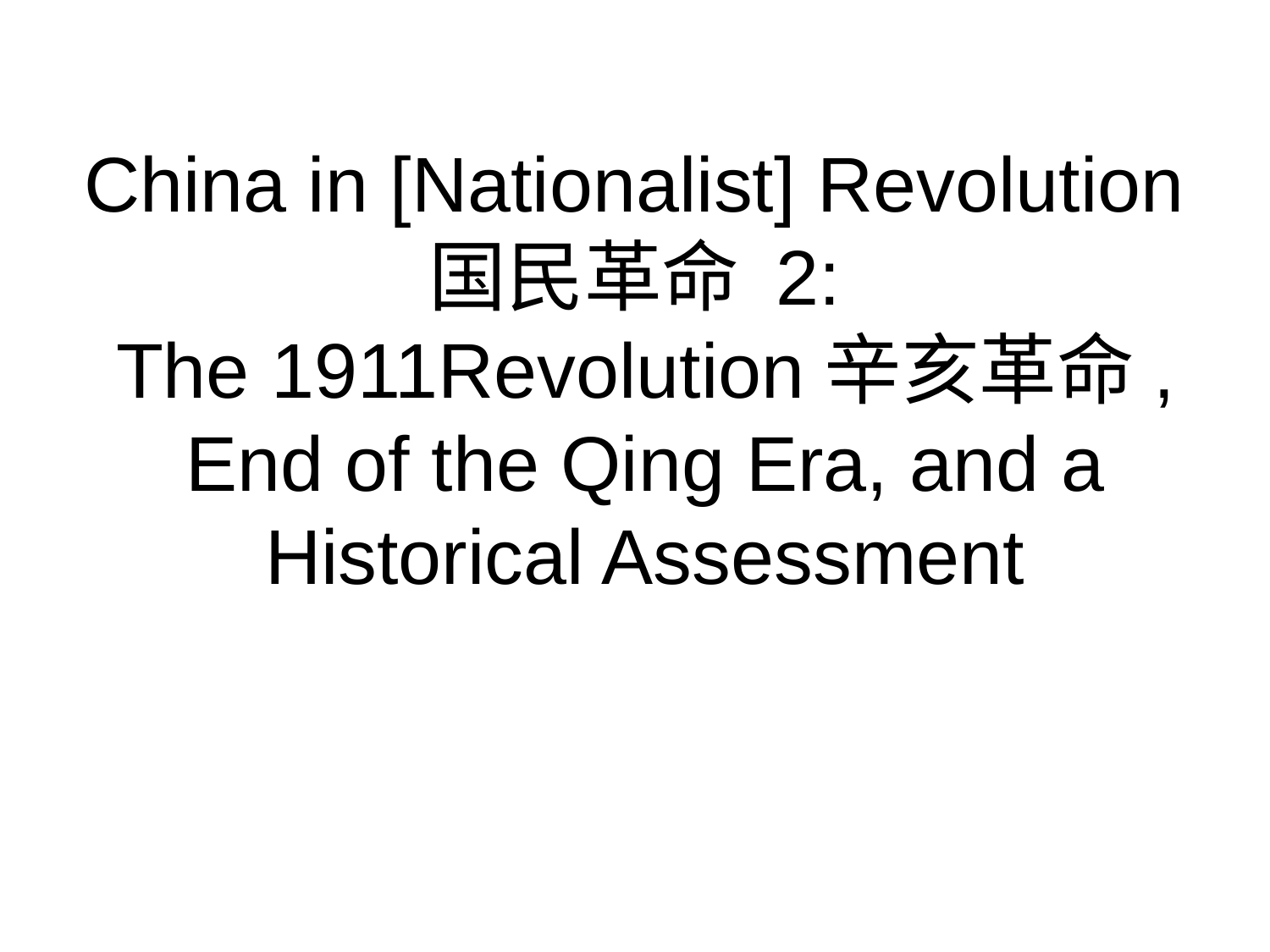

# China in [Nationalist] Revolution 国民革命 2: The 1911Revolution辛亥革命, End of the Qing Era, and a Historical Assessment